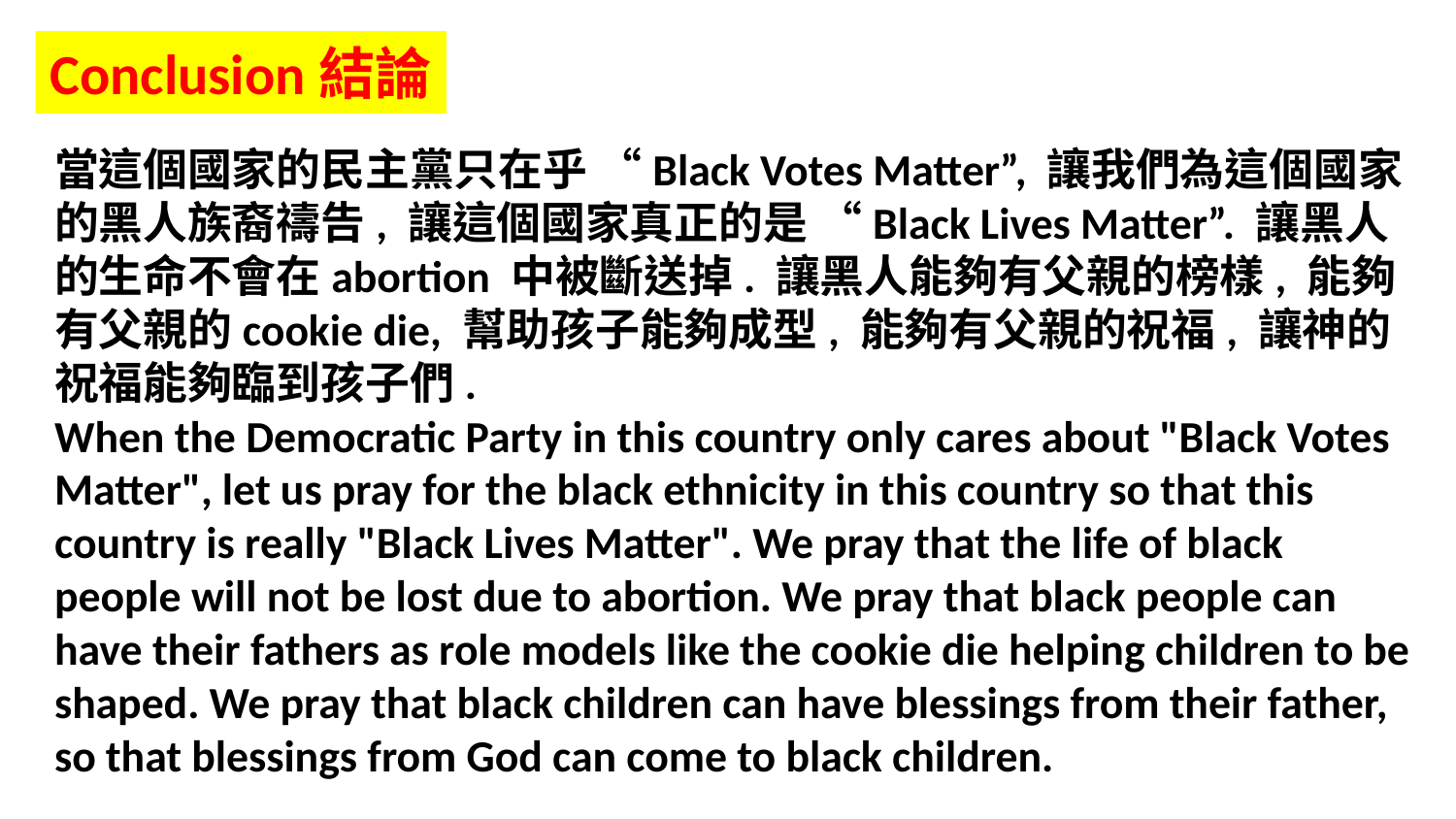

Conclusion結論
當這個國家的民主黨只在乎 “Black Votes Matter”, 讓我們為這個國家的黑人族裔禱告, 讓這個國家真正的是 “Black Lives Matter”. 讓黑人的生命不會在abortion 中被斷送掉. 讓黑人能夠有父親的榜樣, 能夠有父親的cookie die, 幫助孩子能夠成型, 能夠有父親的祝福, 讓神的祝福能夠臨到孩子們.
When the Democratic Party in this country only cares about "Black Votes Matter", let us pray for the black ethnicity in this country so that this country is really "Black Lives Matter". We pray that the life of black people will not be lost due to abortion. We pray that black people can have their fathers as role models like the cookie die helping children to be shaped. We pray that black children can have blessings from their father, so that blessings from God can come to black children.